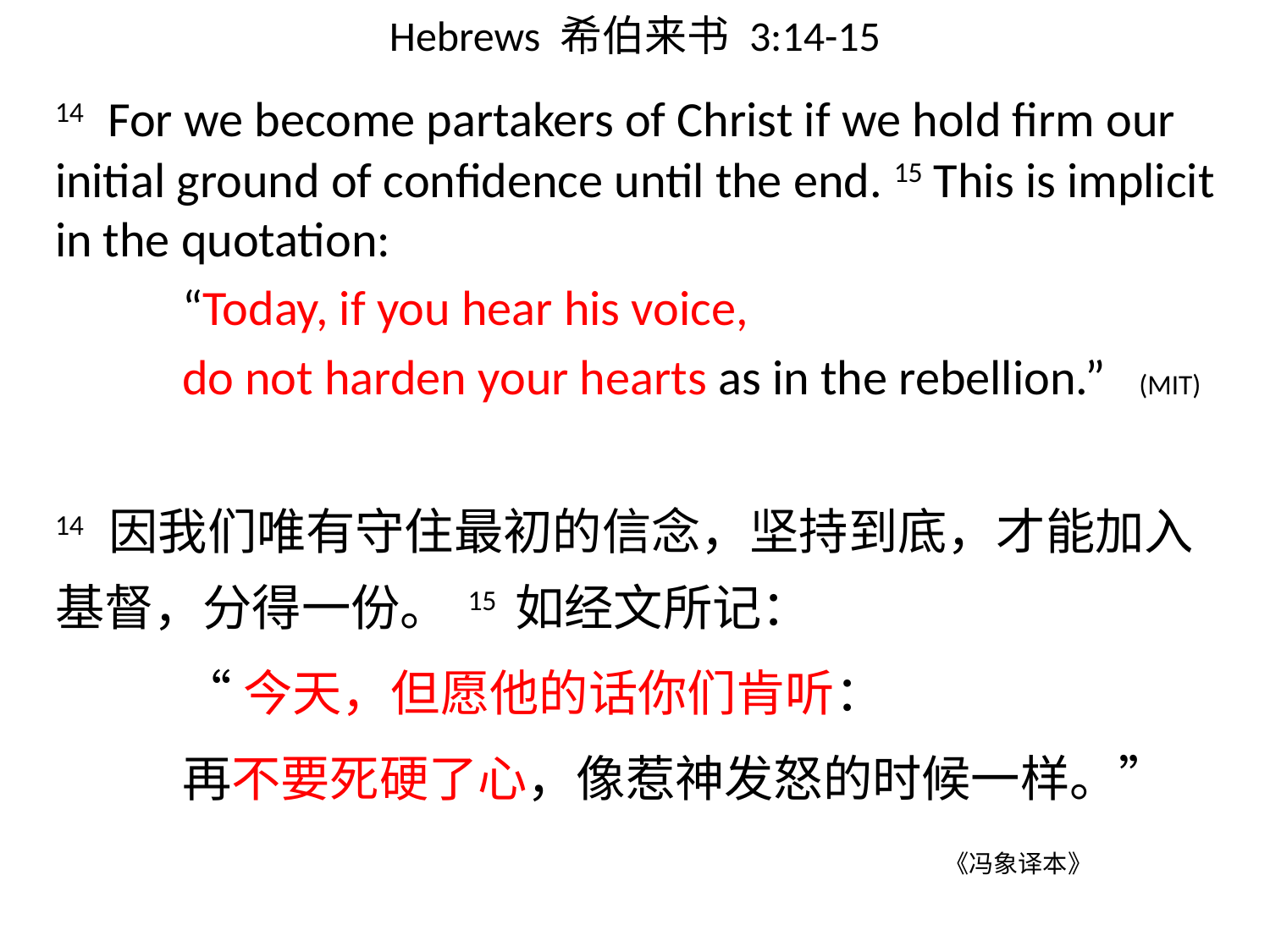

# Hebrews 希伯来书 3:14-15
14  For we become partakers of Christ if we hold firm our initial ground of confidence until the end. 15 This is implicit in the quotation:
	“Today, if you hear his voice,
	do not harden your hearts as in the rebellion.”   (MIT)

14  因我们唯有守住最初的信念，坚持到底，才能加入基督，分得一份。 15 如经文所记：
	“今天，但愿他的话你们肯听：
	再不要死硬了心，像惹神发怒的时候一样。” 								《冯象译本》